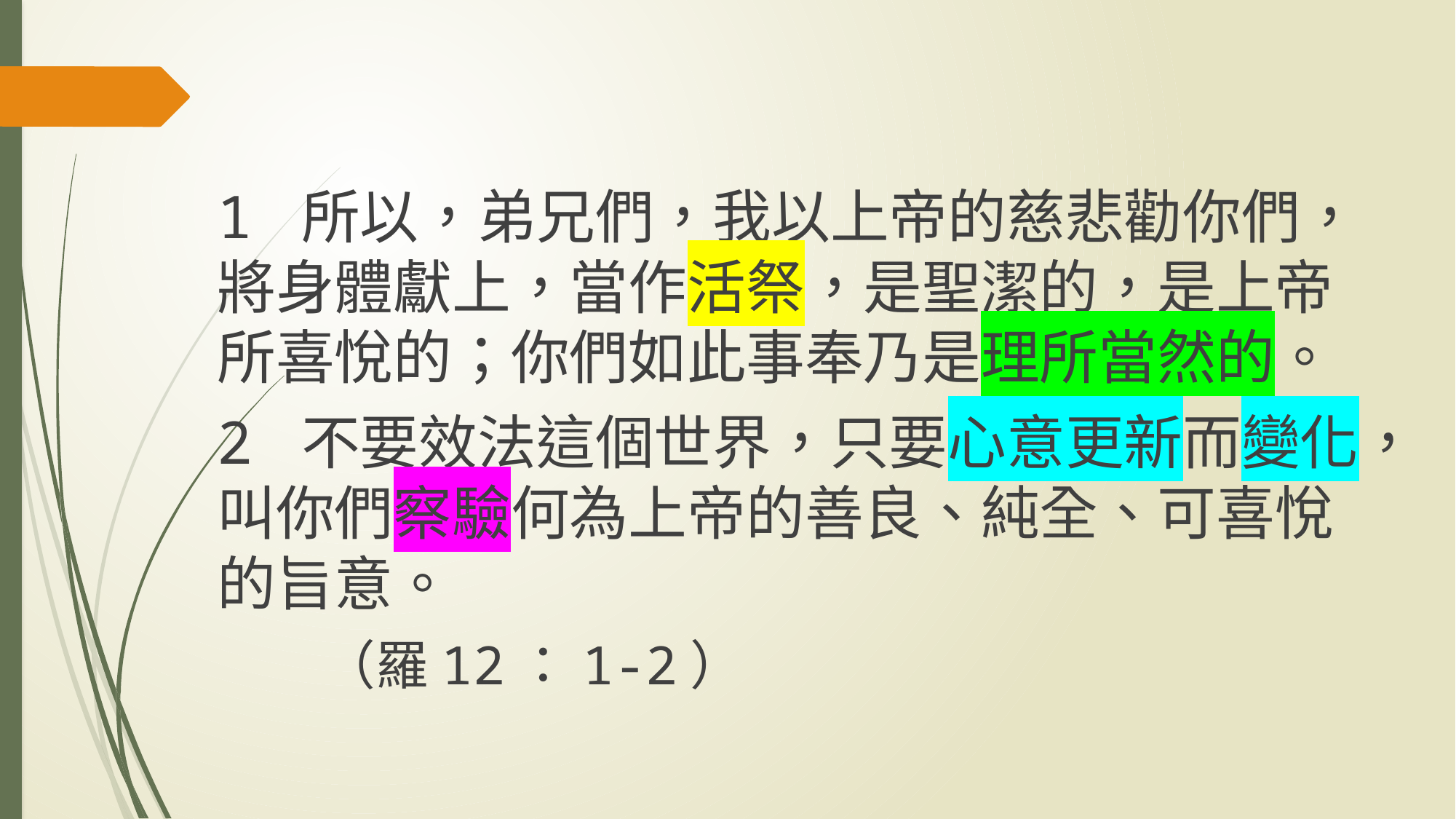

1 所以，弟兄們，我以上帝的慈悲勸你們，將身體獻上，當作活祭，是聖潔的，是上帝所喜悅的；你們如此事奉乃是理所當然的。
2 不要效法這個世界，只要心意更新而變化，叫你們察驗何為上帝的善良、純全、可喜悅的旨意。
										（羅12：1-2）